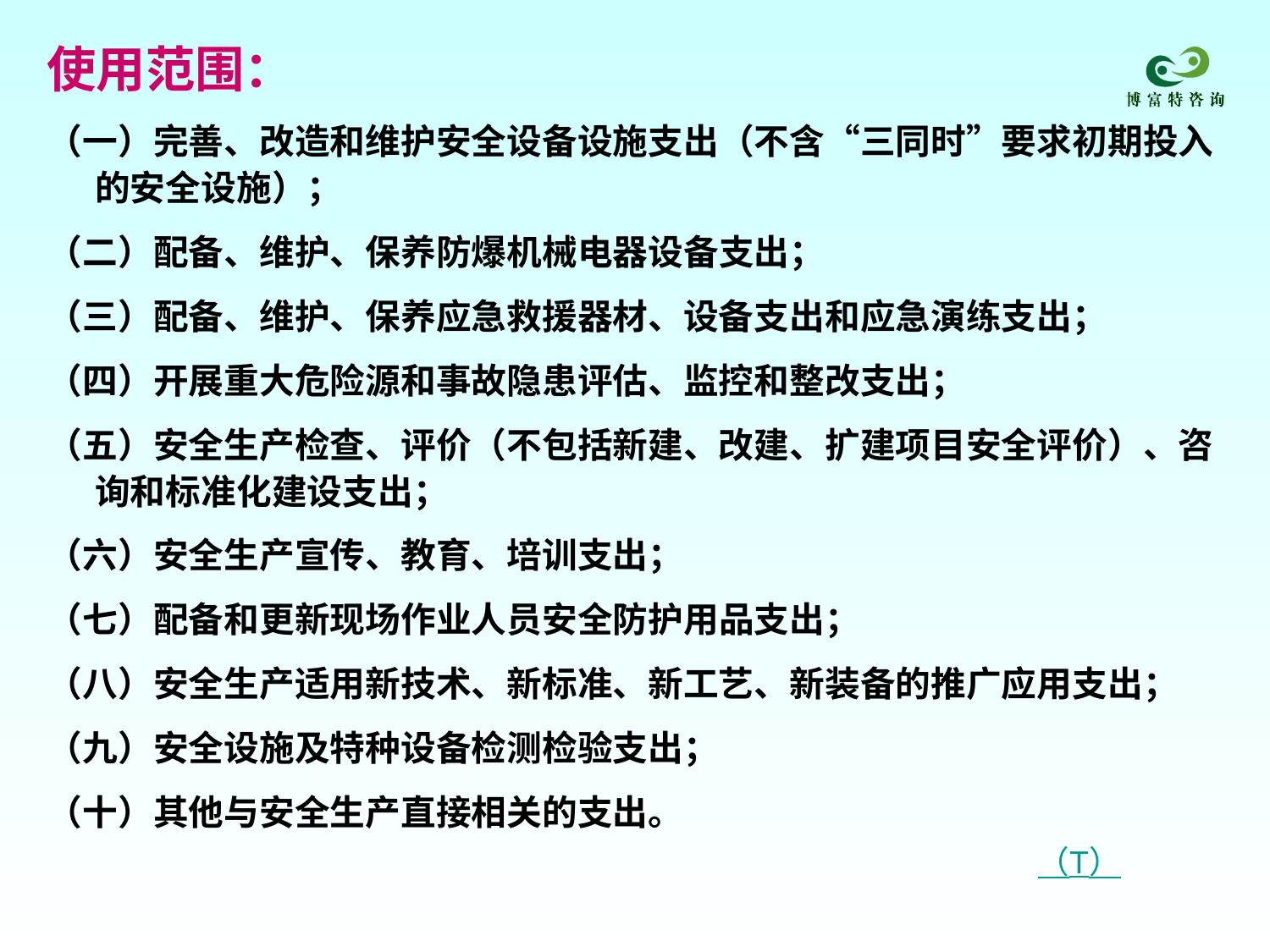

使用范围：
（一）完善、改造和维护安全设备设施支出（不含“三同时”要求初期投入的安全设施）；
（二）配备、维护、保养防爆机械电器设备支出；
（三）配备、维护、保养应急救援器材、设备支出和应急演练支出；
（四）开展重大危险源和事故隐患评估、监控和整改支出；
（五）安全生产检查、评价（不包括新建、改建、扩建项目安全评价）、咨询和标准化建设支出；
（六）安全生产宣传、教育、培训支出；
（七）配备和更新现场作业人员安全防护用品支出；
（八）安全生产适用新技术、新标准、新工艺、新装备的推广应用支出；
（九）安全设施及特种设备检测检验支出；
（十）其他与安全生产直接相关的支出。
（T）